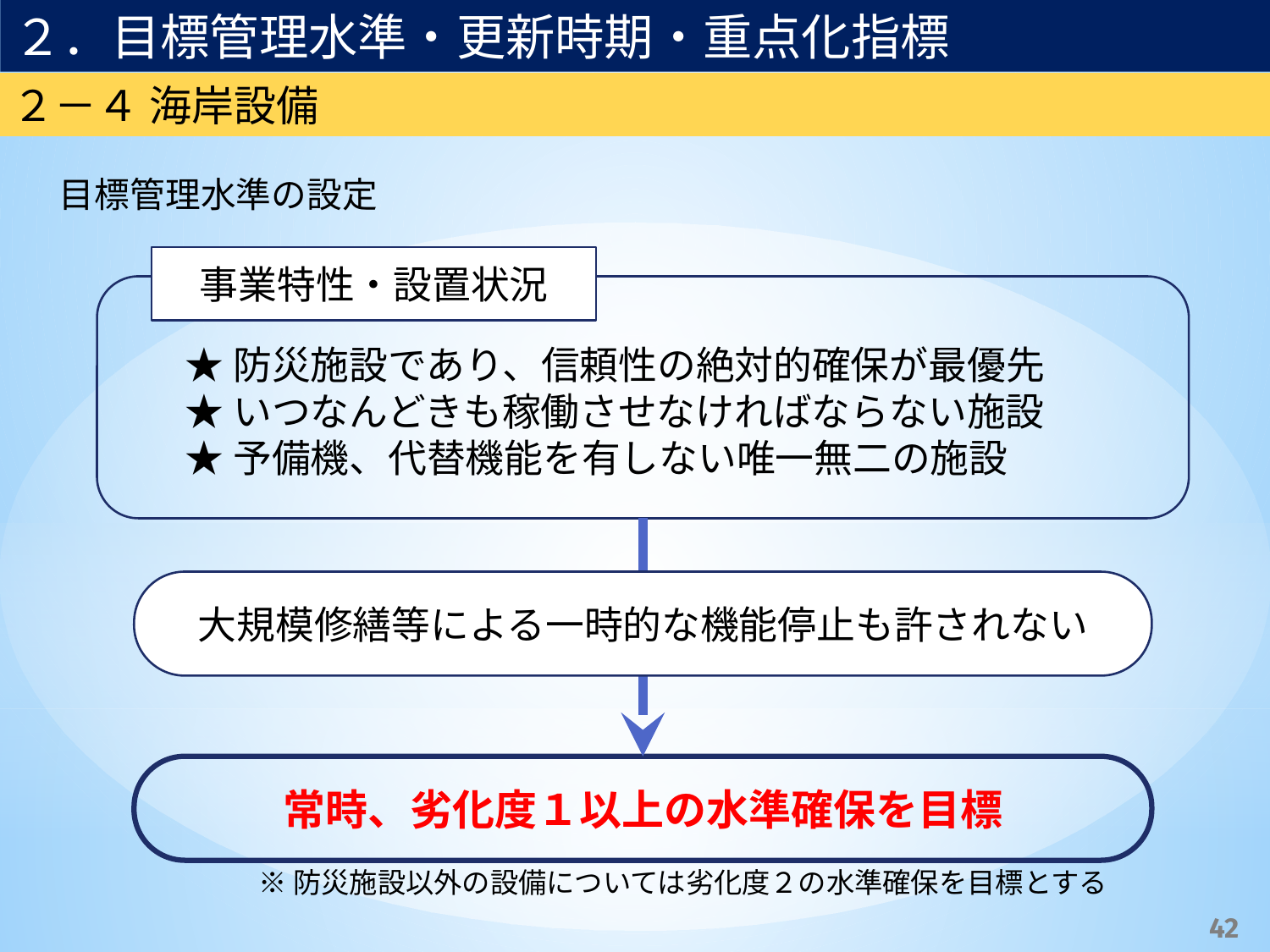

２．目標管理水準・更新時期・重点化指標
２－４ 海岸設備
目標管理水準の設定
事業特性・設置状況

★防災施設であり、信頼性の絶対的確保が最優先
★いつなんどきも稼働させなければならない施設
★予備機、代替機能を有しない唯一無二の施設
大規模修繕等による一時的な機能停止も許されない
常時、劣化度１以上の水準確保を目標
※防災施設以外の設備については劣化度２の水準確保を目標とする
42